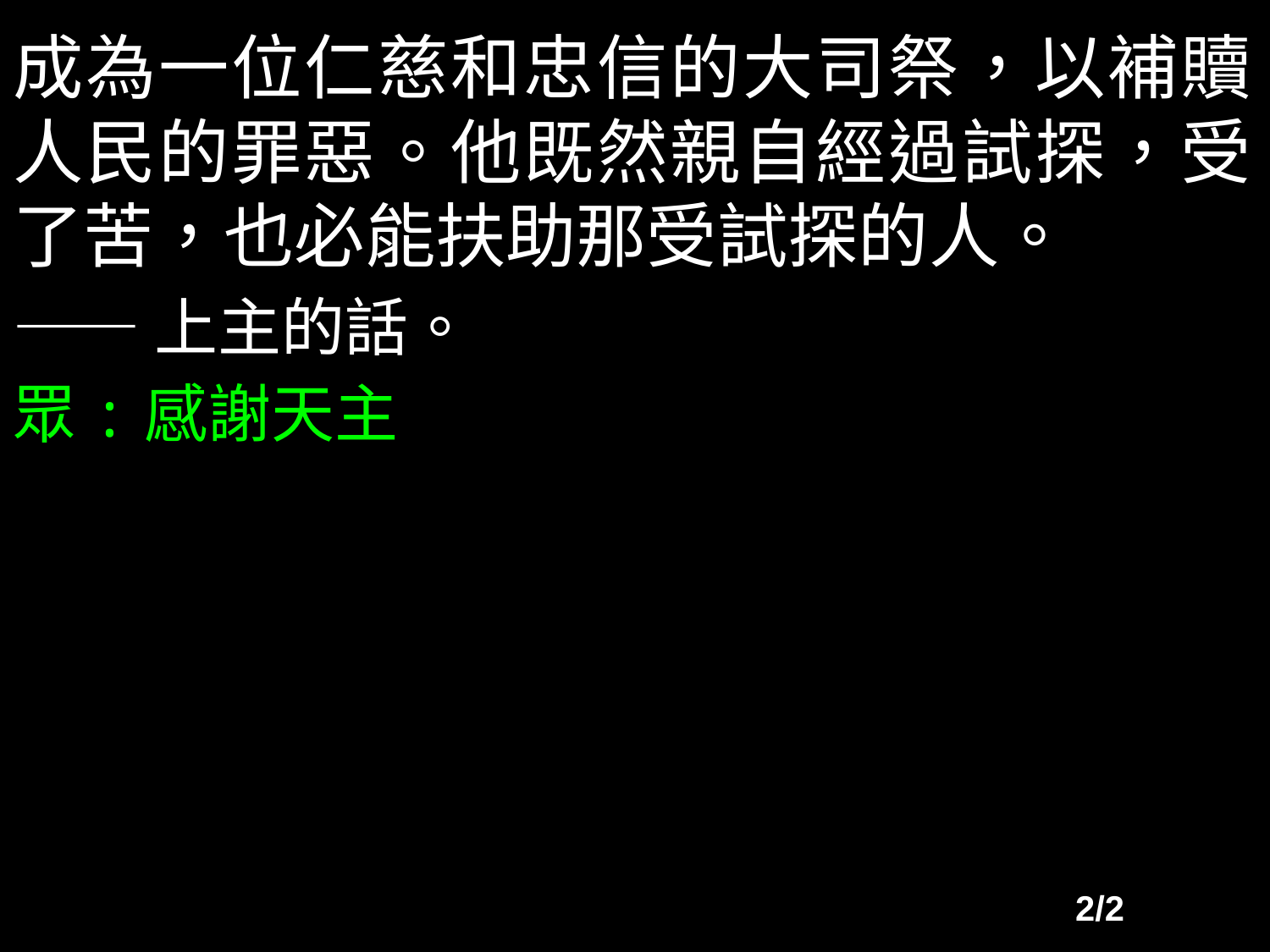

成為一位仁慈和忠信的大司祭，以補贖人民的罪惡。他既然親自經過試探，受了苦，也必能扶助那受試探的人。
——上主的話。
眾:感謝天主

2/2